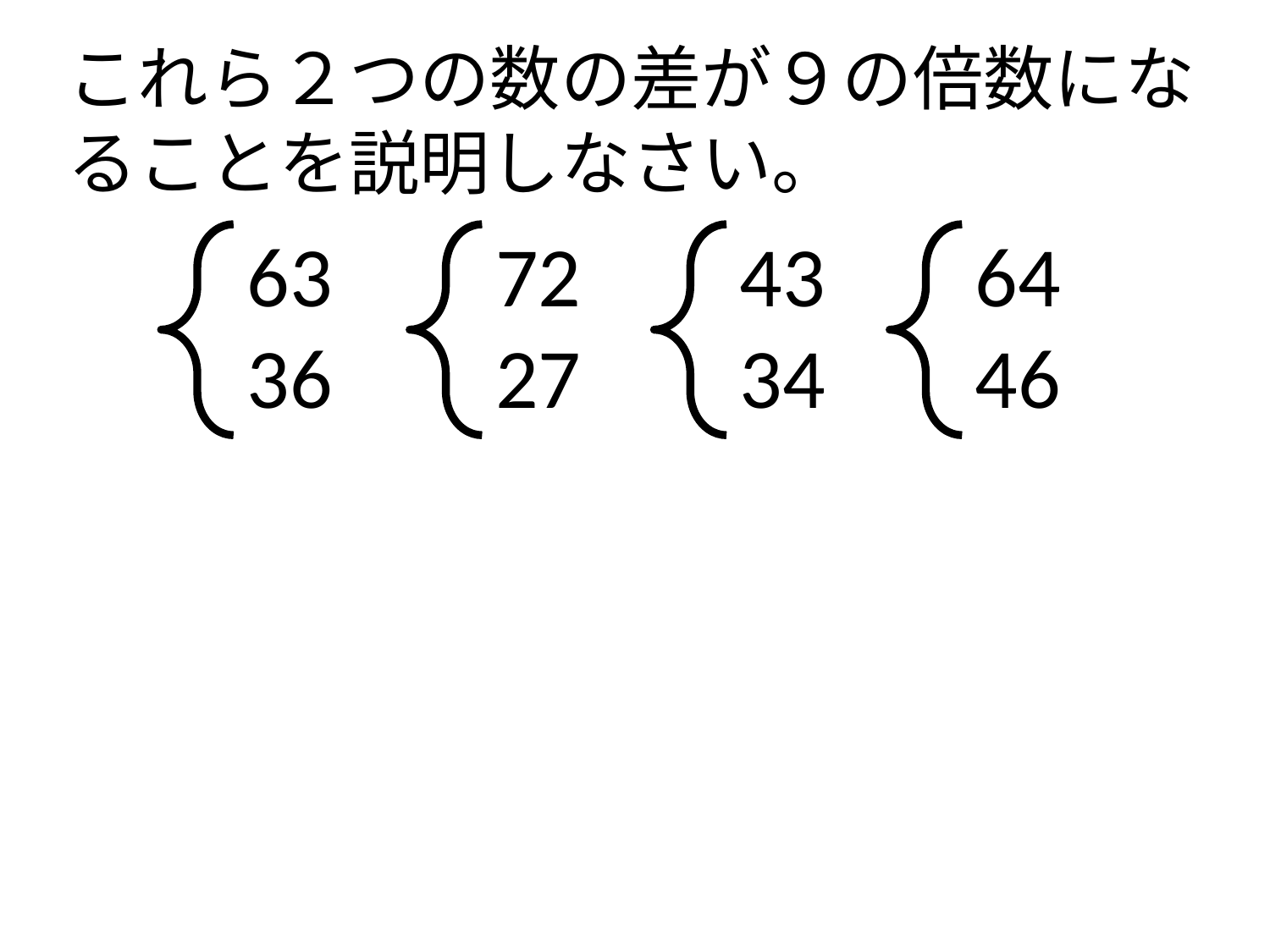

これら２つの数の差が９の倍数になることを説明しなさい。
63
36
72
27
43
34
64
46